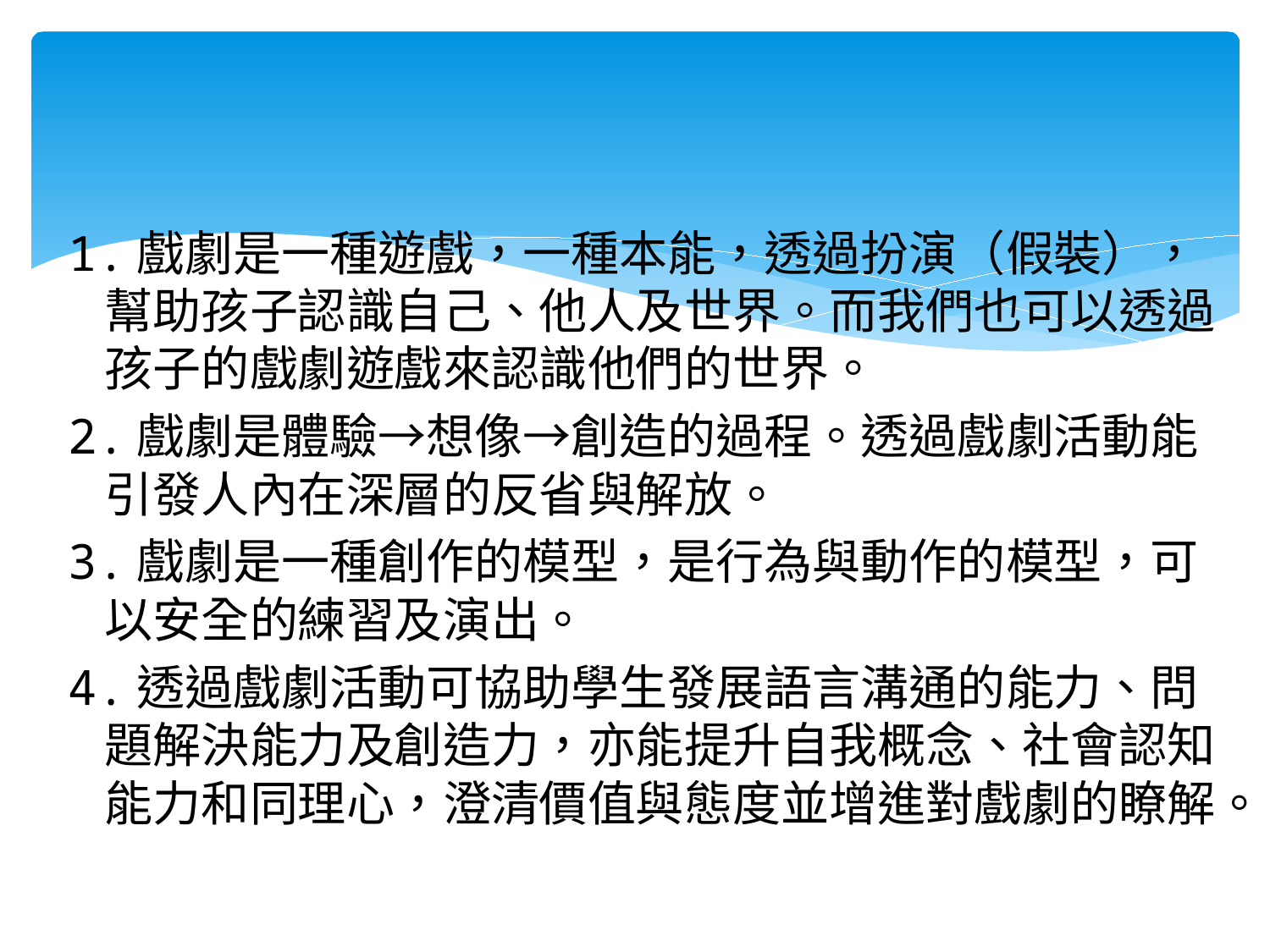

#
1.戲劇是一種遊戲，一種本能，透過扮演（假裝），幫助孩子認識自己、他人及世界。而我們也可以透過孩子的戲劇遊戲來認識他們的世界。
2.戲劇是體驗→想像→創造的過程。透過戲劇活動能引發人內在深層的反省與解放。
3.戲劇是一種創作的模型，是行為與動作的模型，可以安全的練習及演出。
4.透過戲劇活動可協助學生發展語言溝通的能力、問題解決能力及創造力，亦能提升自我概念、社會認知能力和同理心，澄清價值與態度並增進對戲劇的瞭解。